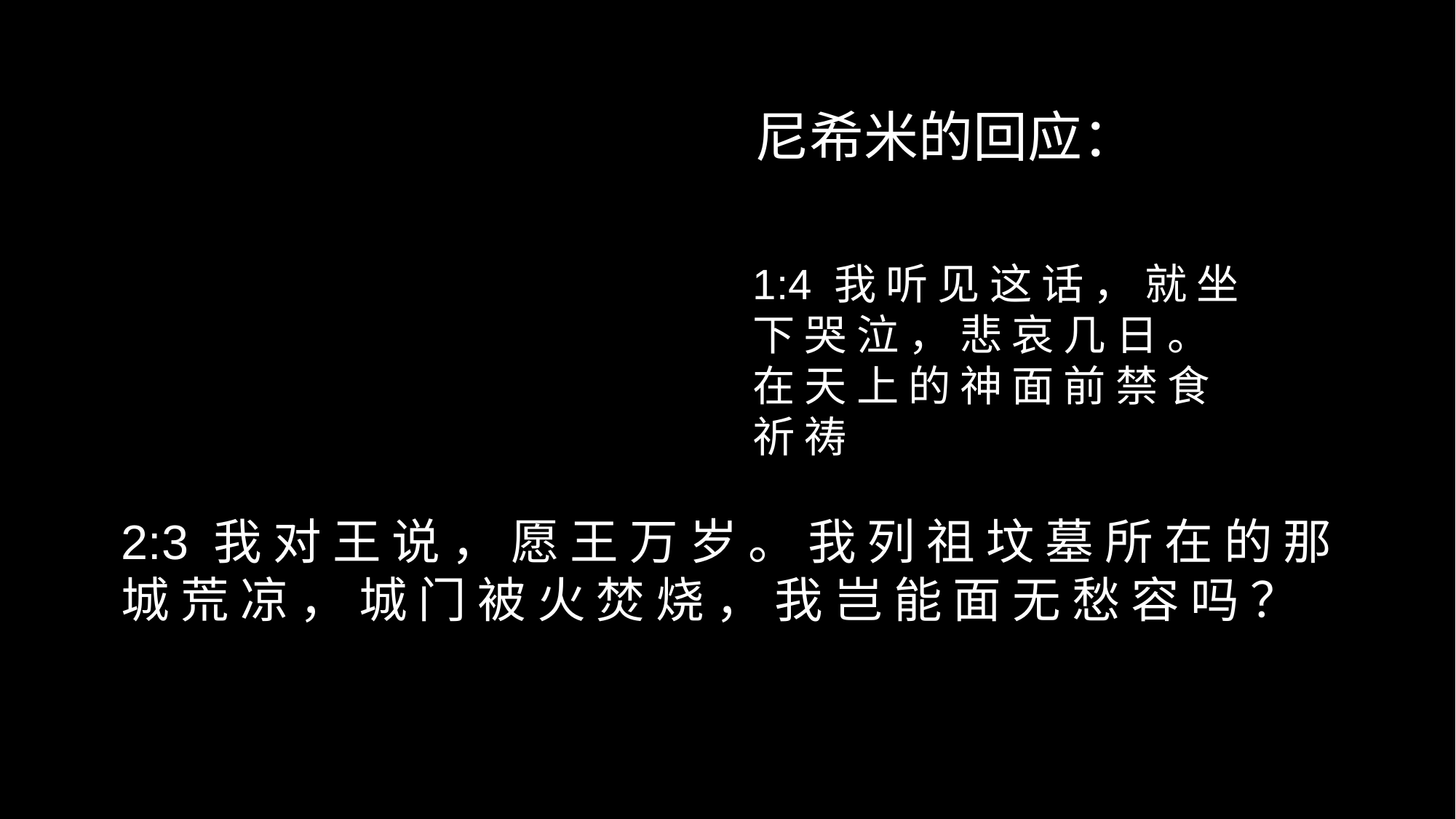

尼希米的回应：
1:4 我 听 见 这 话 ， 就 坐 下 哭 泣 ， 悲 哀 几 日 。 在 天 上 的 神 面 前 禁 食 祈 祷
2:3 我 对 王 说 ， 愿 王 万 岁 。 我 列 祖 坟 墓 所 在 的 那 城 荒 凉 ， 城 门 被 火 焚 烧 ， 我 岂 能 面 无 愁 容 吗 ？